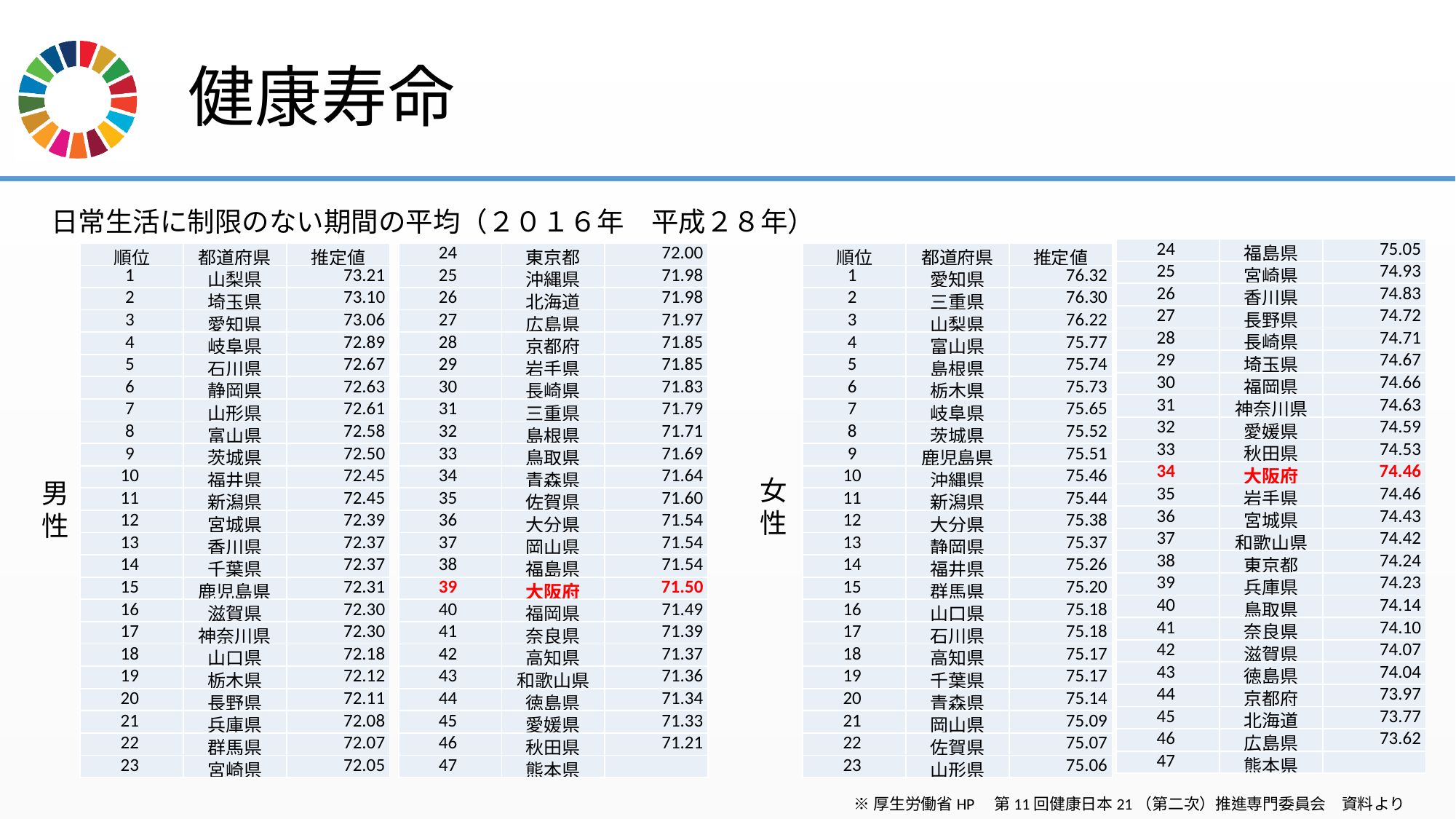

# 健康寿命
日常生活に制限のない期間の平均（２０１６年　平成２８年）
| 24 | 福島県 | 75.05 |
| --- | --- | --- |
| 25 | 宮崎県 | 74.93 |
| 26 | 香川県 | 74.83 |
| 27 | 長野県 | 74.72 |
| 28 | 長崎県 | 74.71 |
| 29 | 埼玉県 | 74.67 |
| 30 | 福岡県 | 74.66 |
| 31 | 神奈川県 | 74.63 |
| 32 | 愛媛県 | 74.59 |
| 33 | 秋田県 | 74.53 |
| 34 | 大阪府 | 74.46 |
| 35 | 岩手県 | 74.46 |
| 36 | 宮城県 | 74.43 |
| 37 | 和歌山県 | 74.42 |
| 38 | 東京都 | 74.24 |
| 39 | 兵庫県 | 74.23 |
| 40 | 鳥取県 | 74.14 |
| 41 | 奈良県 | 74.10 |
| 42 | 滋賀県 | 74.07 |
| 43 | 徳島県 | 74.04 |
| 44 | 京都府 | 73.97 |
| 45 | 北海道 | 73.77 |
| 46 | 広島県 | 73.62 |
| 47 | 熊本県 |  |
| 順位 | 都道府県 | 推定値 |
| --- | --- | --- |
| 1 | 山梨県 | 73.21 |
| 2 | 埼玉県 | 73.10 |
| 3 | 愛知県 | 73.06 |
| 4 | 岐阜県 | 72.89 |
| 5 | 石川県 | 72.67 |
| 6 | 静岡県 | 72.63 |
| 7 | 山形県 | 72.61 |
| 8 | 富山県 | 72.58 |
| 9 | 茨城県 | 72.50 |
| 10 | 福井県 | 72.45 |
| 11 | 新潟県 | 72.45 |
| 12 | 宮城県 | 72.39 |
| 13 | 香川県 | 72.37 |
| 14 | 千葉県 | 72.37 |
| 15 | 鹿児島県 | 72.31 |
| 16 | 滋賀県 | 72.30 |
| 17 | 神奈川県 | 72.30 |
| 18 | 山口県 | 72.18 |
| 19 | 栃木県 | 72.12 |
| 20 | 長野県 | 72.11 |
| 21 | 兵庫県 | 72.08 |
| 22 | 群馬県 | 72.07 |
| 23 | 宮崎県 | 72.05 |
| 24 | 東京都 | 72.00 |
| --- | --- | --- |
| 25 | 沖縄県 | 71.98 |
| 26 | 北海道 | 71.98 |
| 27 | 広島県 | 71.97 |
| 28 | 京都府 | 71.85 |
| 29 | 岩手県 | 71.85 |
| 30 | 長崎県 | 71.83 |
| 31 | 三重県 | 71.79 |
| 32 | 島根県 | 71.71 |
| 33 | 鳥取県 | 71.69 |
| 34 | 青森県 | 71.64 |
| 35 | 佐賀県 | 71.60 |
| 36 | 大分県 | 71.54 |
| 37 | 岡山県 | 71.54 |
| 38 | 福島県 | 71.54 |
| 39 | 大阪府 | 71.50 |
| 40 | 福岡県 | 71.49 |
| 41 | 奈良県 | 71.39 |
| 42 | 高知県 | 71.37 |
| 43 | 和歌山県 | 71.36 |
| 44 | 徳島県 | 71.34 |
| 45 | 愛媛県 | 71.33 |
| 46 | 秋田県 | 71.21 |
| 47 | 熊本県 |  |
| 順位 | 都道府県 | 推定値 |
| --- | --- | --- |
| 1 | 愛知県 | 76.32 |
| 2 | 三重県 | 76.30 |
| 3 | 山梨県 | 76.22 |
| 4 | 富山県 | 75.77 |
| 5 | 島根県 | 75.74 |
| 6 | 栃木県 | 75.73 |
| 7 | 岐阜県 | 75.65 |
| 8 | 茨城県 | 75.52 |
| 9 | 鹿児島県 | 75.51 |
| 10 | 沖縄県 | 75.46 |
| 11 | 新潟県 | 75.44 |
| 12 | 大分県 | 75.38 |
| 13 | 静岡県 | 75.37 |
| 14 | 福井県 | 75.26 |
| 15 | 群馬県 | 75.20 |
| 16 | 山口県 | 75.18 |
| 17 | 石川県 | 75.18 |
| 18 | 高知県 | 75.17 |
| 19 | 千葉県 | 75.17 |
| 20 | 青森県 | 75.14 |
| 21 | 岡山県 | 75.09 |
| 22 | 佐賀県 | 75.07 |
| 23 | 山形県 | 75.06 |
女
性
男
性
※厚生労働省HP　第11回健康日本21（第二次）推進専門委員会　資料より